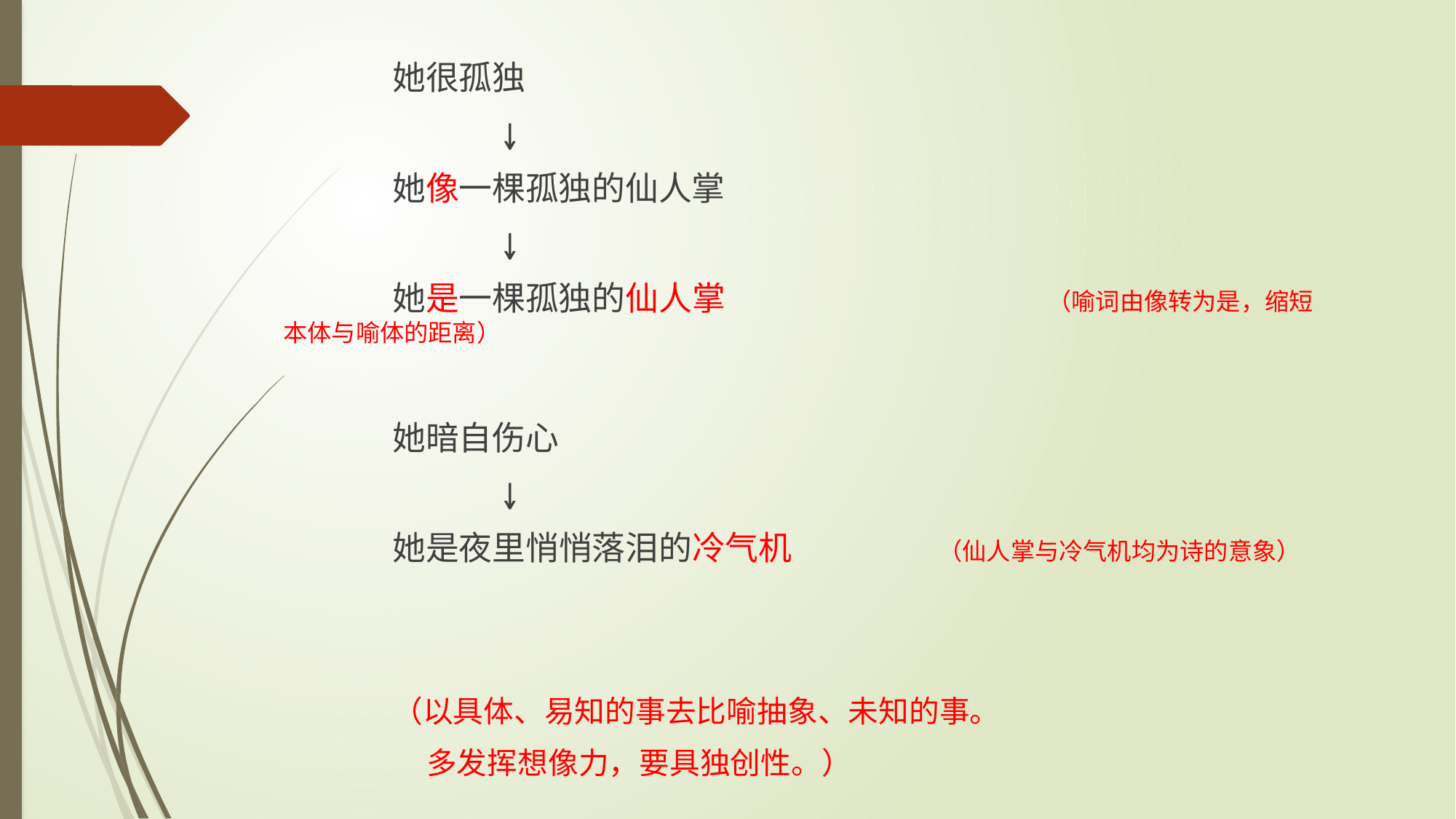

她很孤独
		↓
	她像一棵孤独的仙人掌
		↓
	她是一棵孤独的仙人掌			（喻词由像转为是，缩短本体与喻体的距离）

	她暗自伤心
		↓
	她是夜里悄悄落泪的冷气机		（仙人掌与冷气机均为诗的意象）

	（以具体、易知的事去比喻抽象、未知的事。
	    多发挥想像力，要具独创性。）